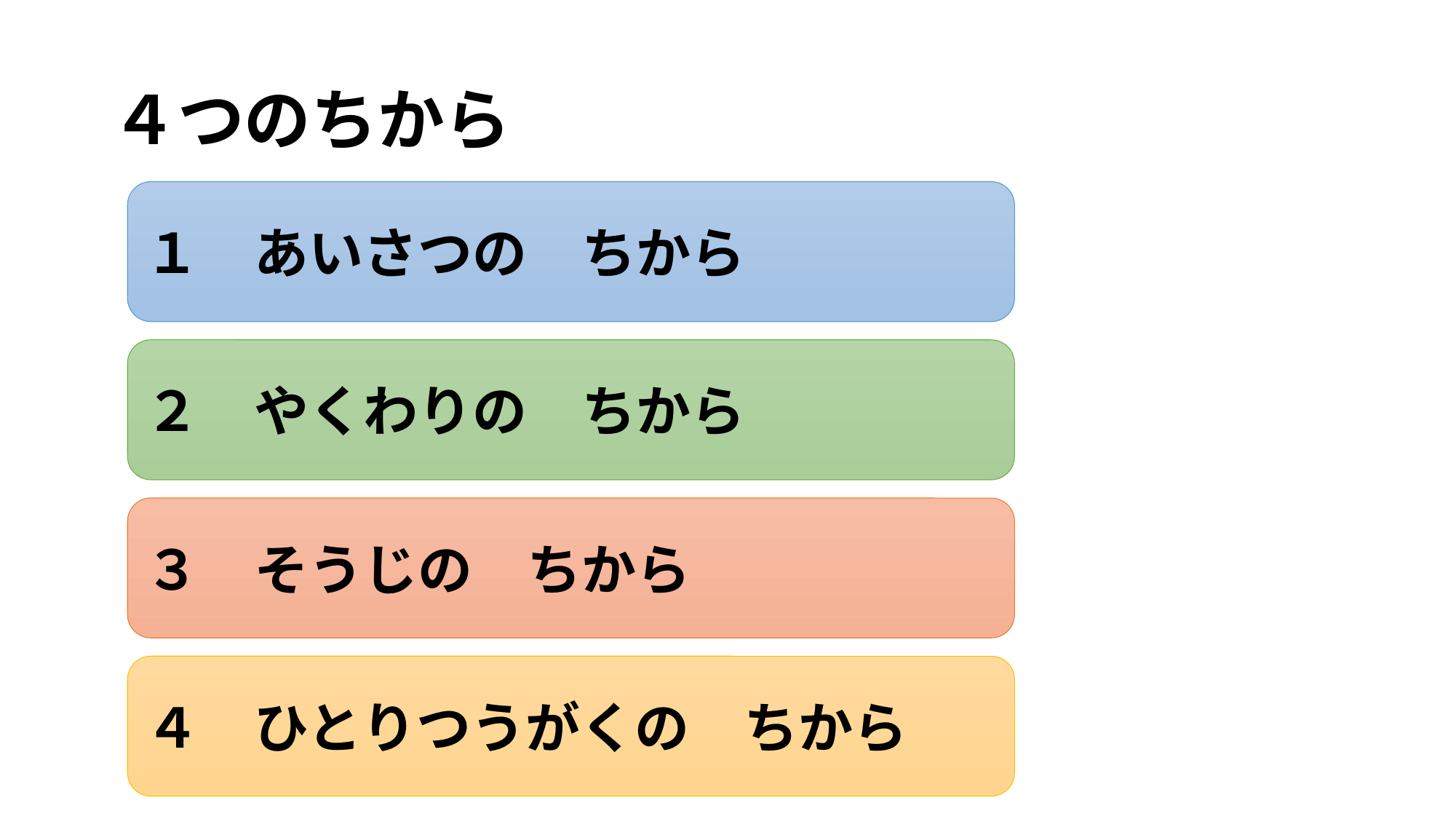

# ４つのちから
１　あいさつの　ちから
２　やくわりの　ちから
３　そうじの　ちから
４　ひとりつうがくの　ちから